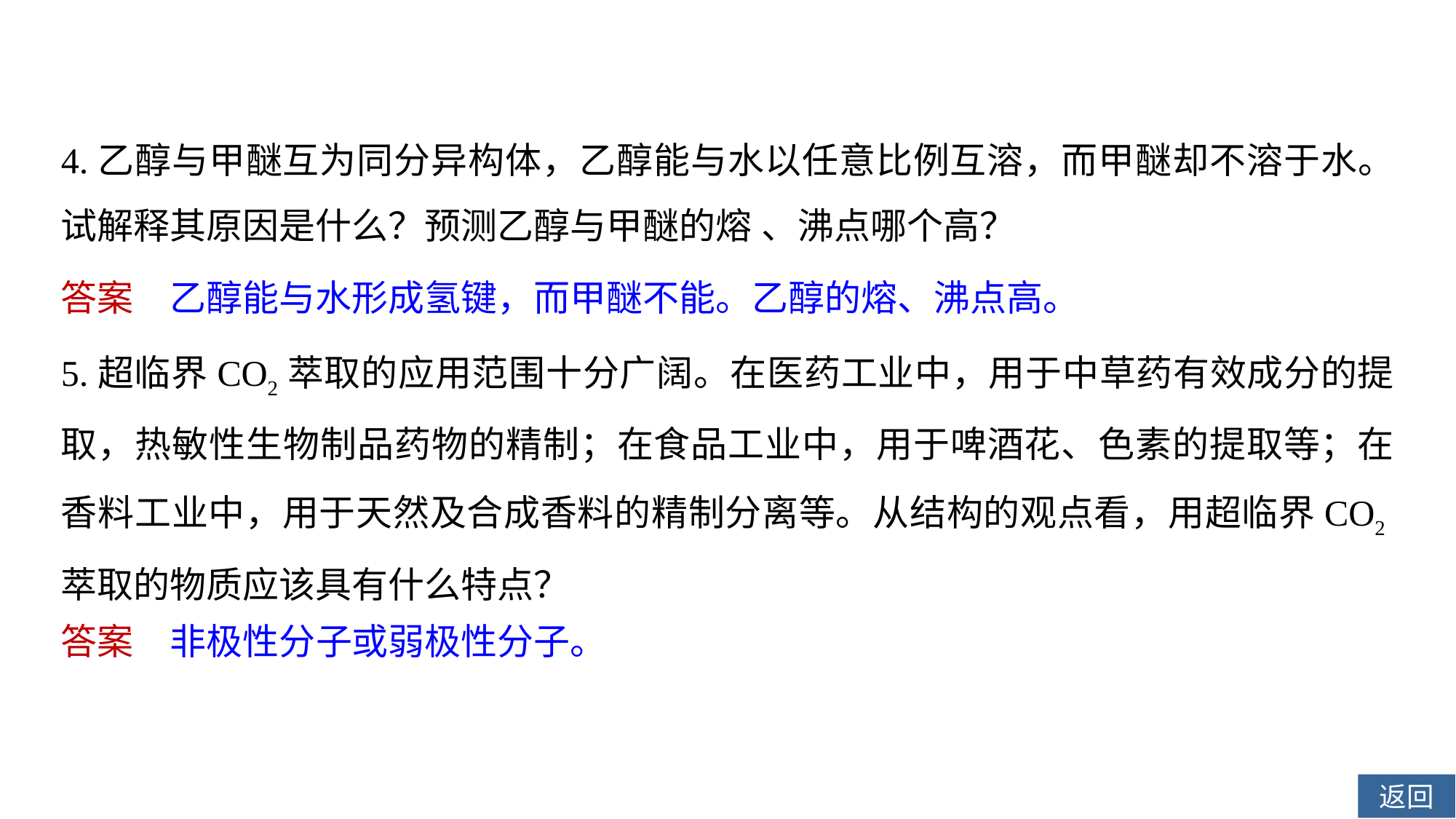

4.乙醇与甲醚互为同分异构体，乙醇能与水以任意比例互溶，而甲醚却不溶于水。试解释其原因是什么？预测乙醇与甲醚的熔 、沸点哪个高？
答案　乙醇能与水形成氢键，而甲醚不能。乙醇的熔、沸点高。
5.超临界CO2萃取的应用范围十分广阔。在医药工业中，用于中草药有效成分的提取，热敏性生物制品药物的精制；在食品工业中，用于啤酒花、色素的提取等；在香料工业中，用于天然及合成香料的精制分离等。从结构的观点看，用超临界CO2萃取的物质应该具有什么特点？
答案　非极性分子或弱极性分子。
返回